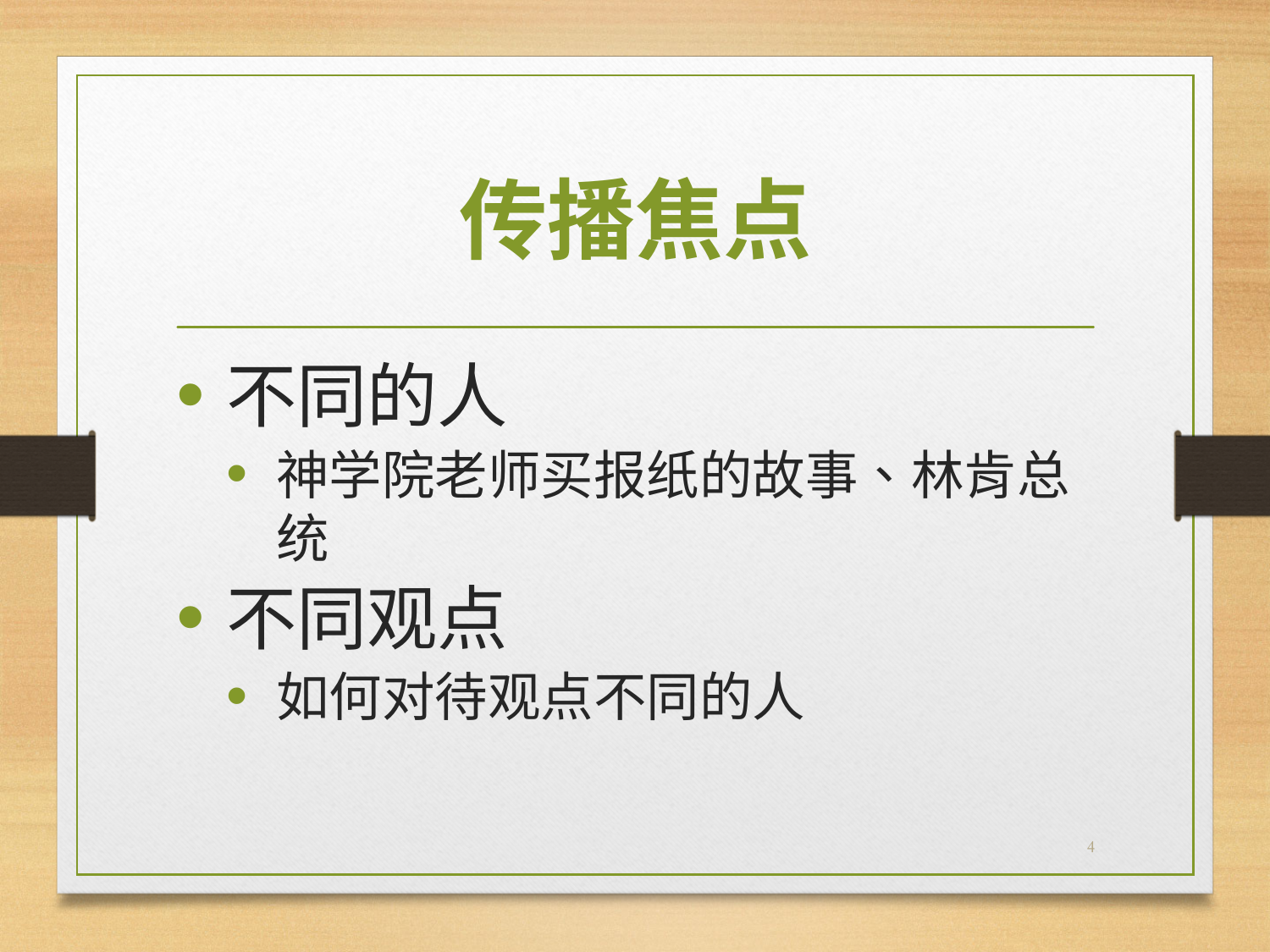

# 传播焦点
不同的人
神学院老师买报纸的故事、林肯总统
不同观点
如何对待观点不同的人

4